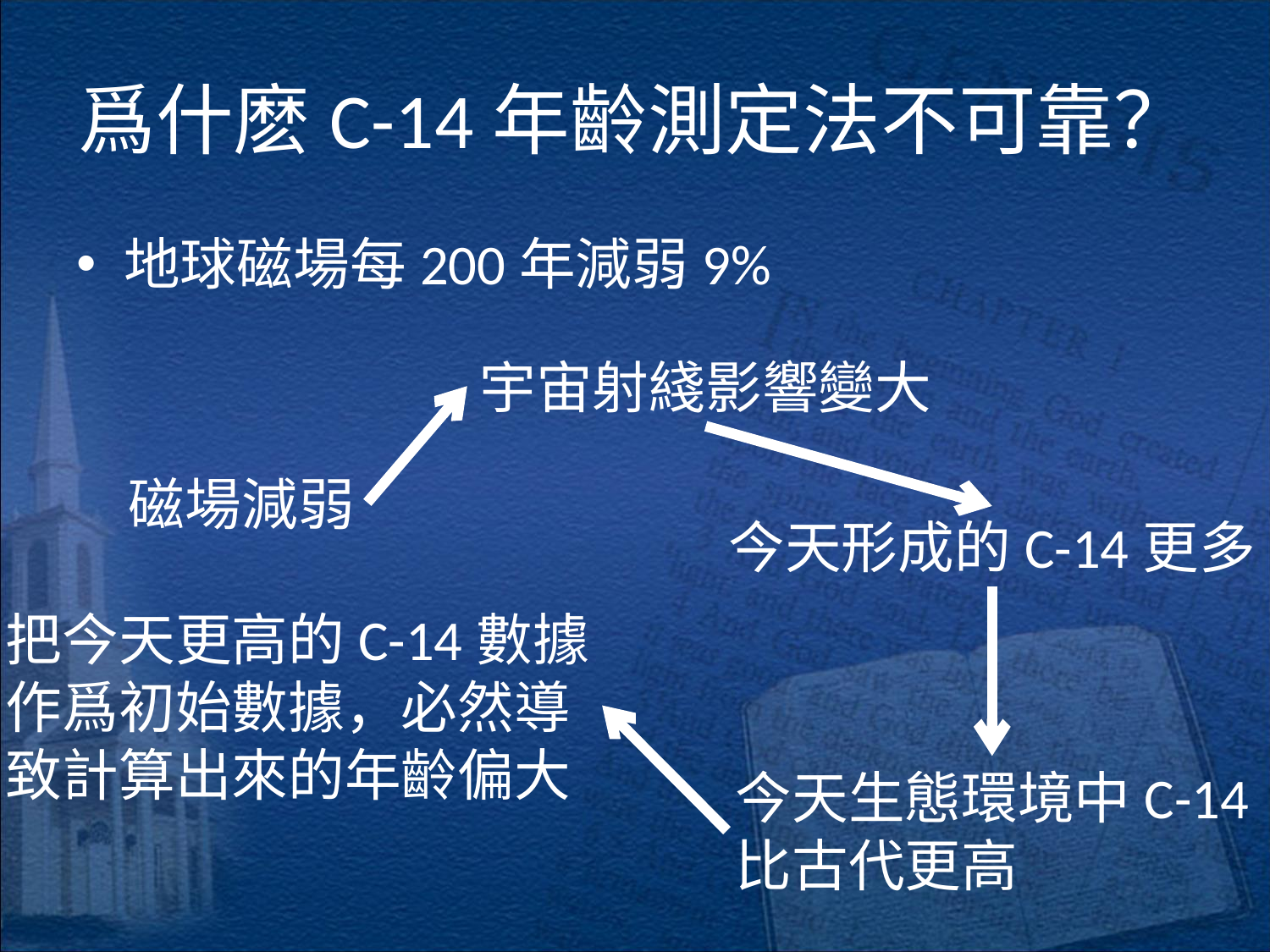

# 爲什麽C-14年齡測定法不可靠？
地球磁場每200年減弱9%
宇宙射綫影響變大
磁場減弱
今天形成的C-14更多
把今天更高的C-14數據
作爲初始數據，必然導
致計算出來的年齡偏大
今天生態環境中C-14
比古代更高